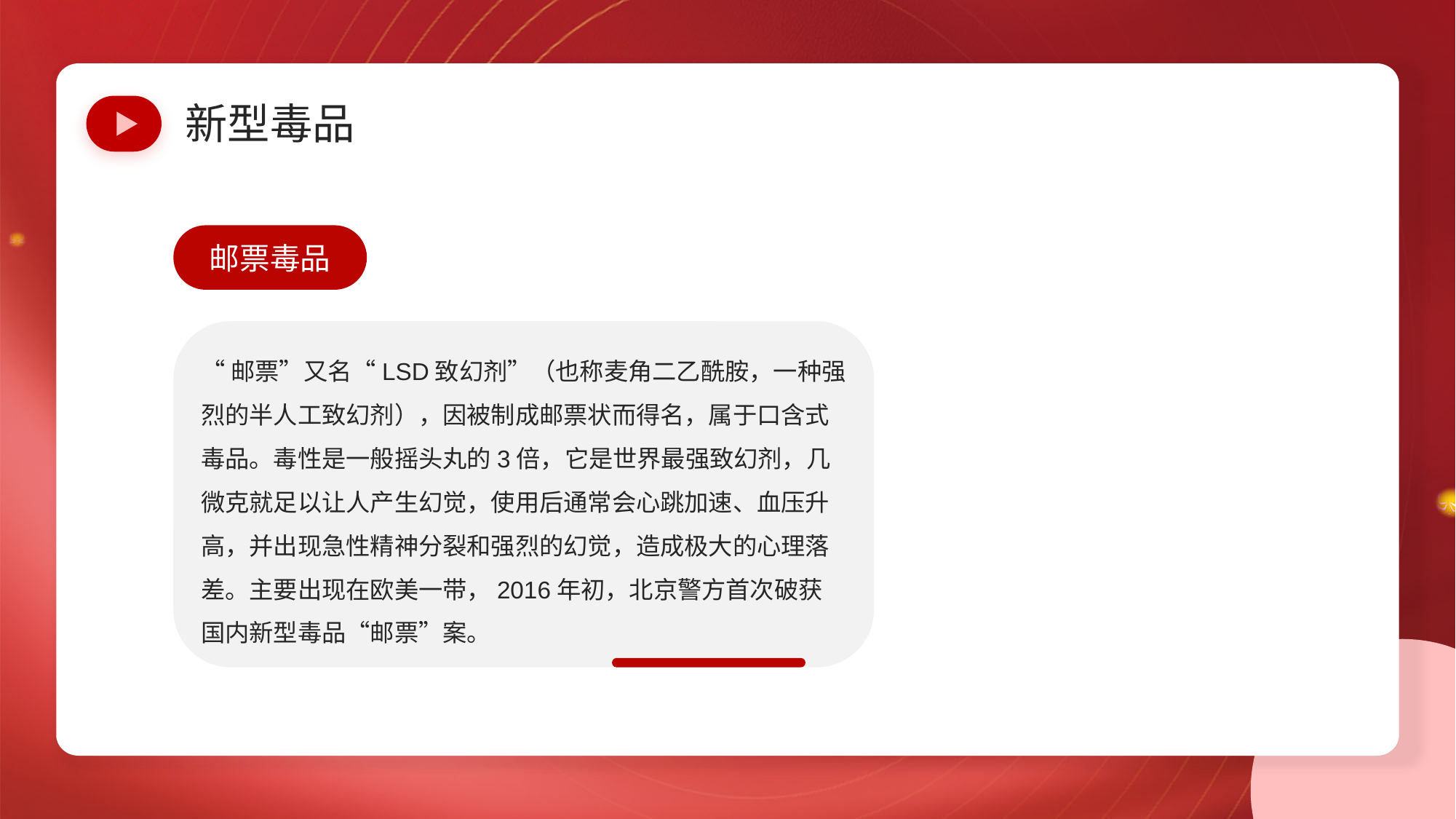

新型毒品
邮票毒品
“邮票”又名“LSD致幻剂”（也称麦角二乙酰胺，一种强烈的半人工致幻剂），因被制成邮票状而得名，属于口含式毒品。毒性是一般摇头丸的3倍，它是世界最强致幻剂，几微克就足以让人产生幻觉，使用后通常会心跳加速、血压升高，并出现急性精神分裂和强烈的幻觉，造成极大的心理落差。主要出现在欧美一带，2016年初，北京警方首次破获国内新型毒品“邮票”案。